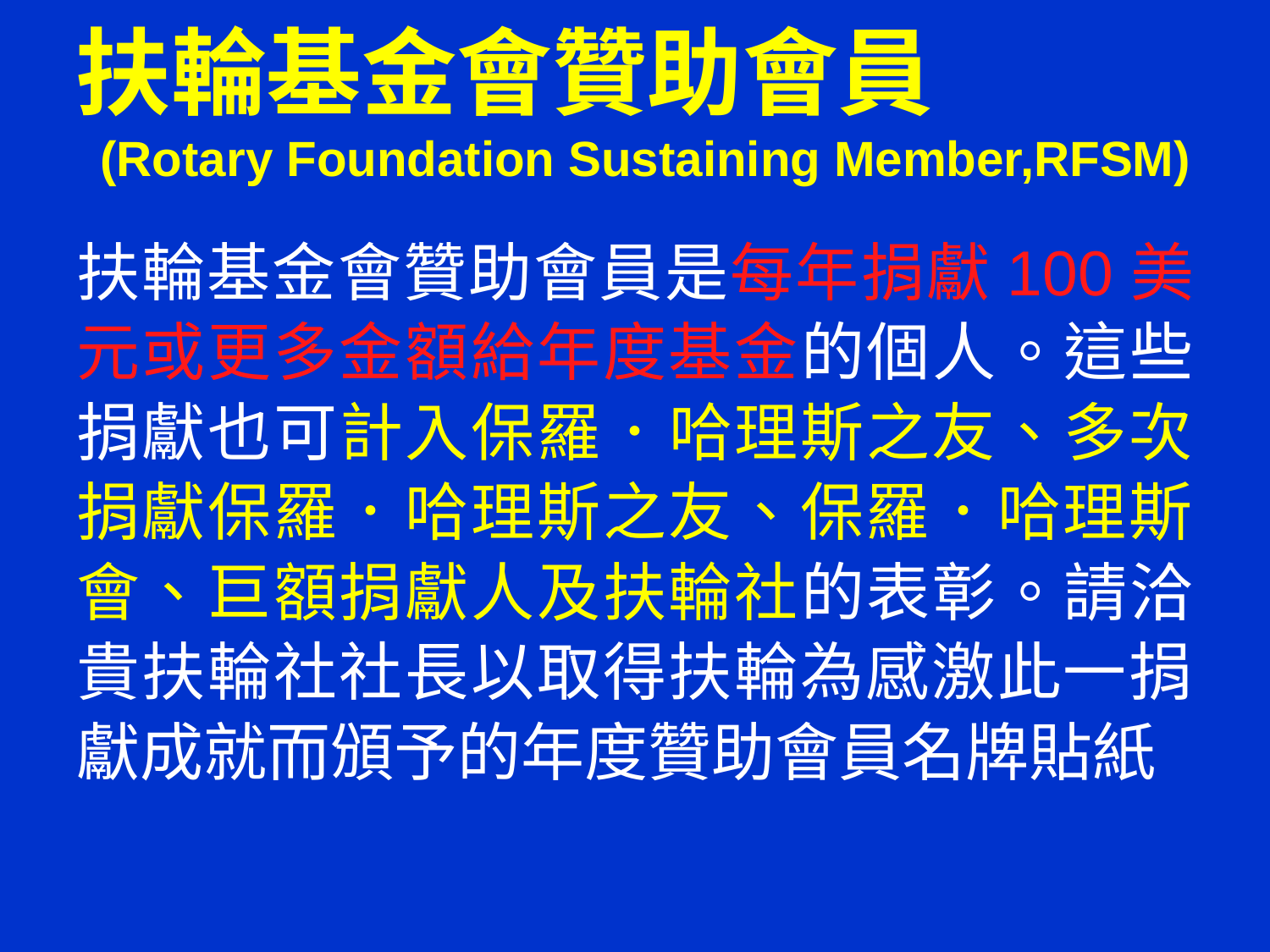

#
扶輪基金會贊助會員
 (Rotary Foundation Sustaining Member,RFSM)
扶輪基金會贊助會員是每年捐獻100美元或更多金額給年度基金的個人。這些捐獻也可計入保羅．哈理斯之友、多次捐獻保羅．哈理斯之友、保羅．哈理斯會、巨額捐獻人及扶輪社的表彰。請洽貴扶輪社社長以取得扶輪為感激此一捐獻成就而頒予的年度贊助會員名牌貼紙